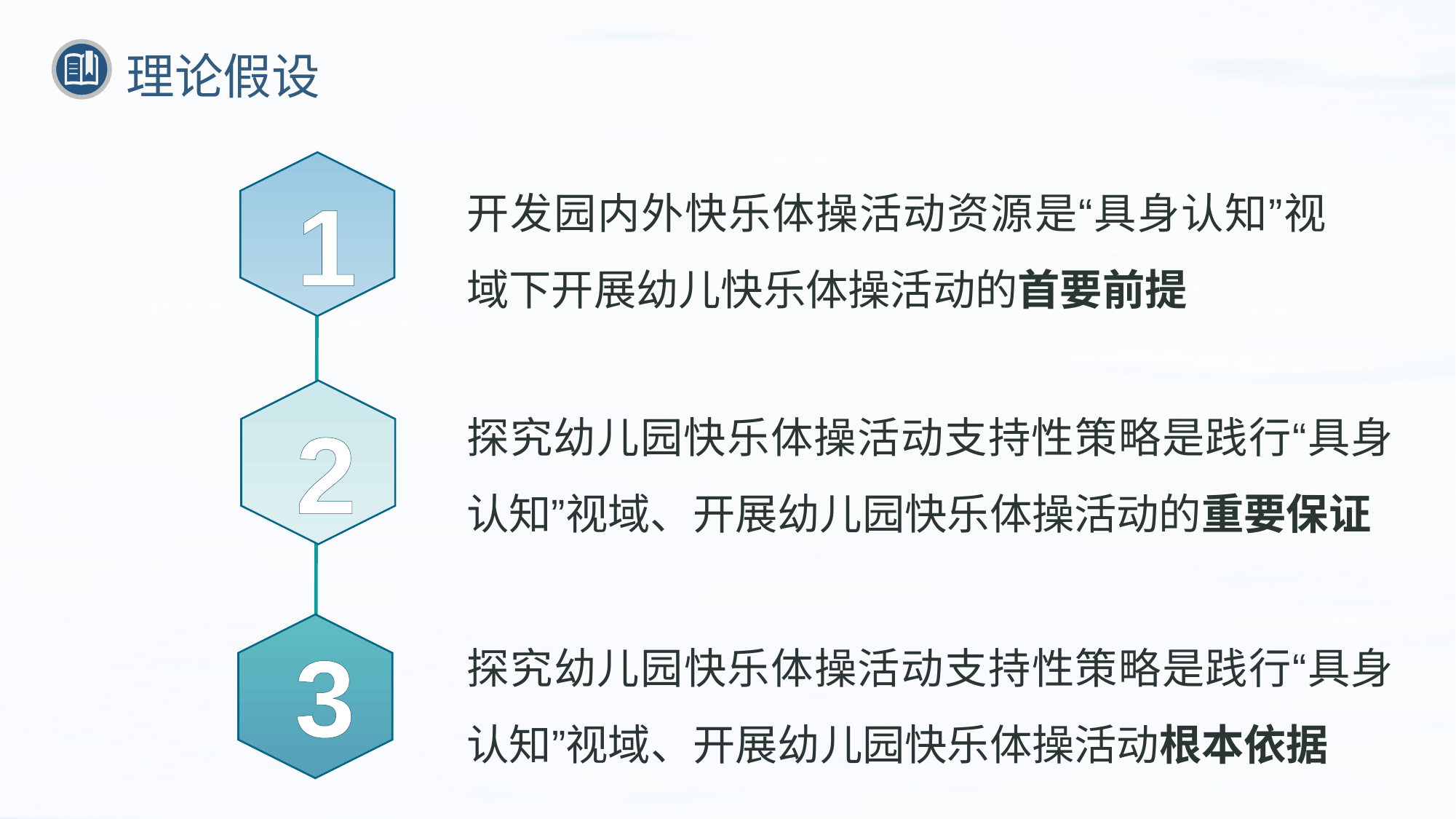

理论假设

开发园内外快乐体操活动资源是“具身认知”视域下开展幼儿快乐体操活动的首要前提

1
探究幼儿园快乐体操活动支持性策略是践行“具身认知”视域、开展幼儿园快乐体操活动的重要保证

2
探究幼儿园快乐体操活动支持性策略是践行“具身认知”视域、开展幼儿园快乐体操活动根本依据

3